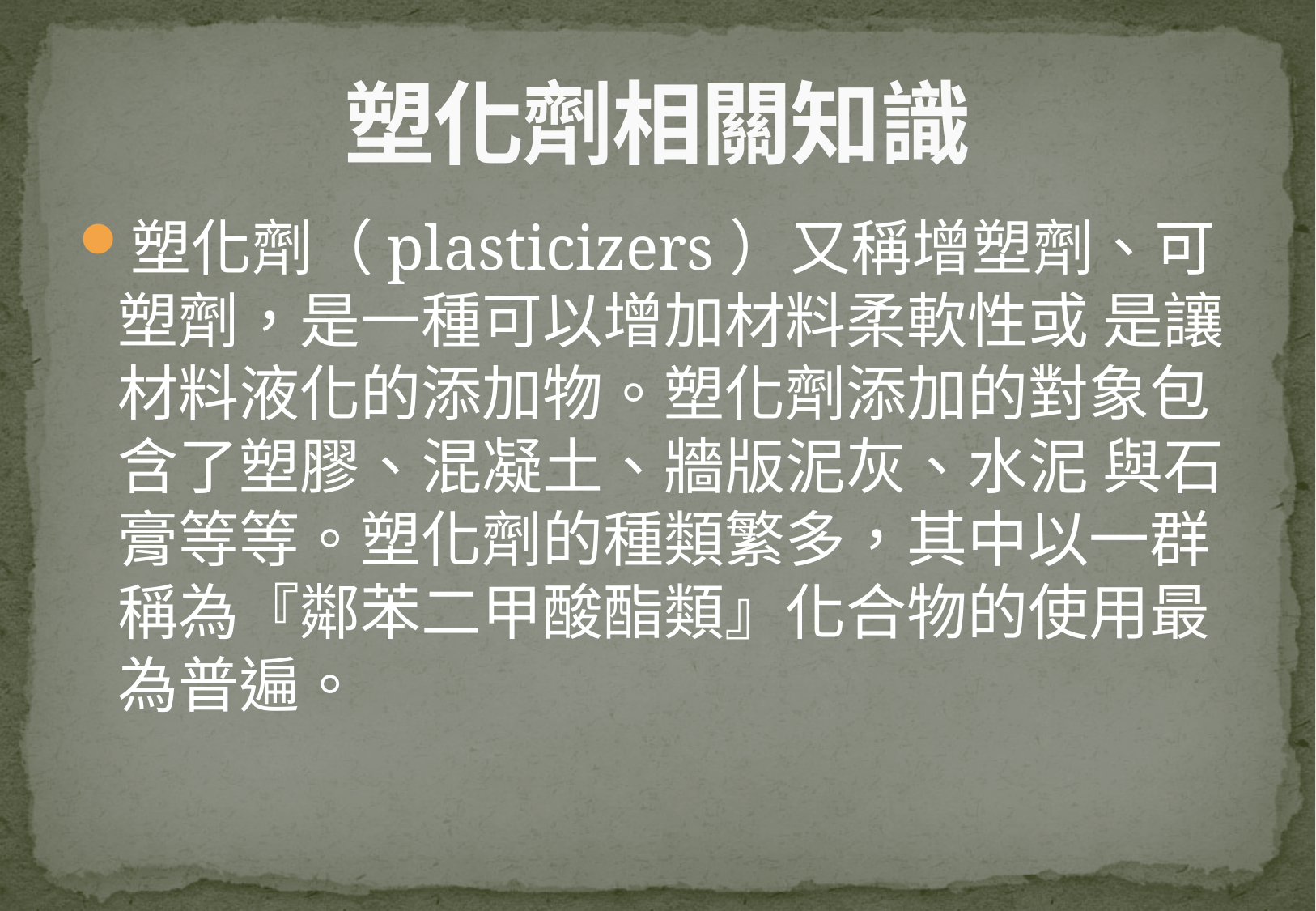

# 塑化劑相關知識
塑化劑（plasticizers）又稱增塑劑、可塑劑，是一種可以增加材料柔軟性或 是讓材料液化的添加物。塑化劑添加的對象包含了塑膠、混凝土、牆版泥灰、水泥 與石膏等等。塑化劑的種類繁多，其中以一群稱為『鄰苯二甲酸酯類』化合物的使用最為普遍。